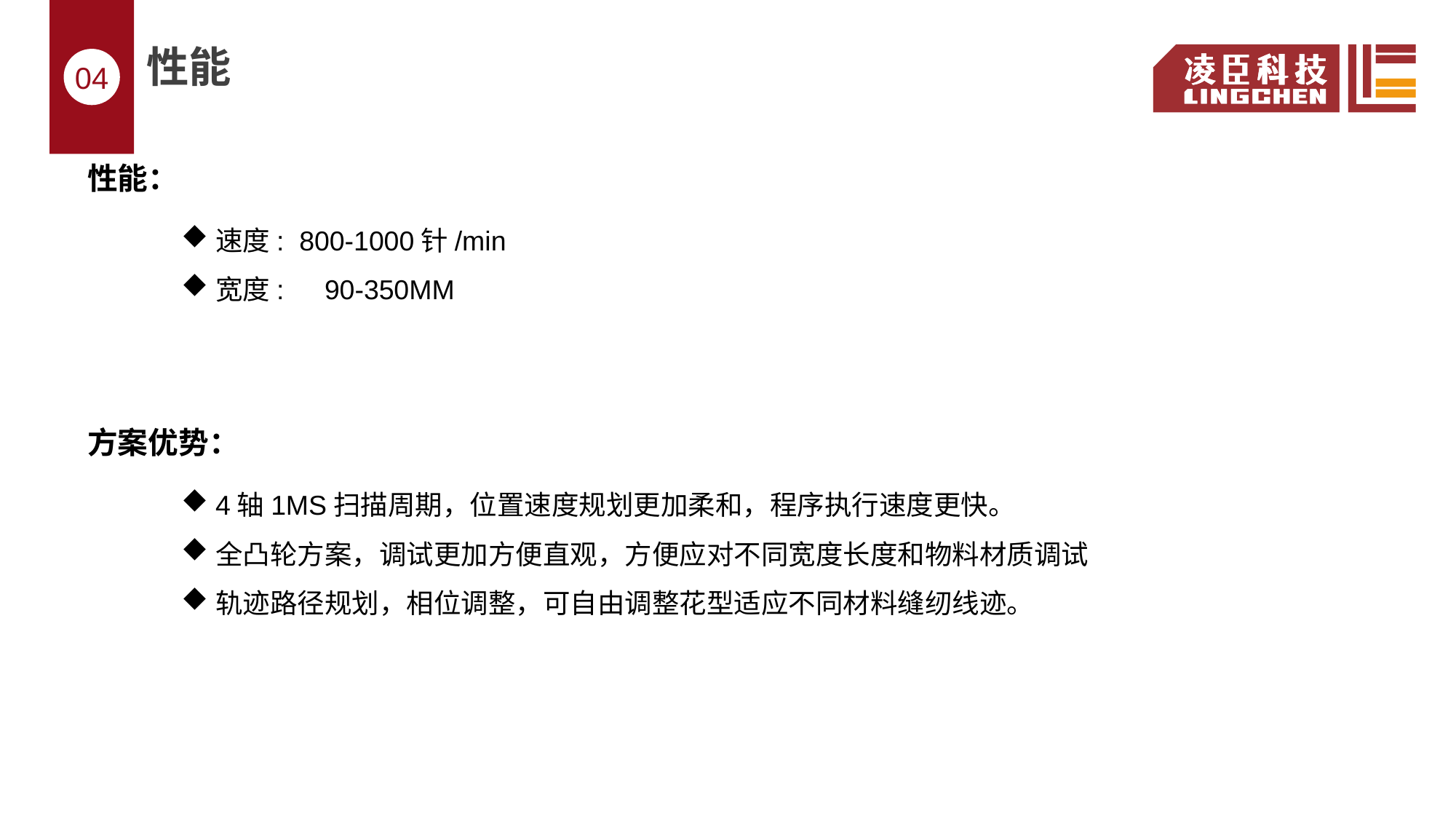

性能
04
性能：
速度:  800-1000针/min
宽度:	90-350MM

方案优势：
4轴1MS扫描周期，位置速度规划更加柔和，程序执行速度更快。
全凸轮方案，调试更加方便直观，方便应对不同宽度长度和物料材质调试
轨迹路径规划，相位调整，可自由调整花型适应不同材料缝纫线迹。